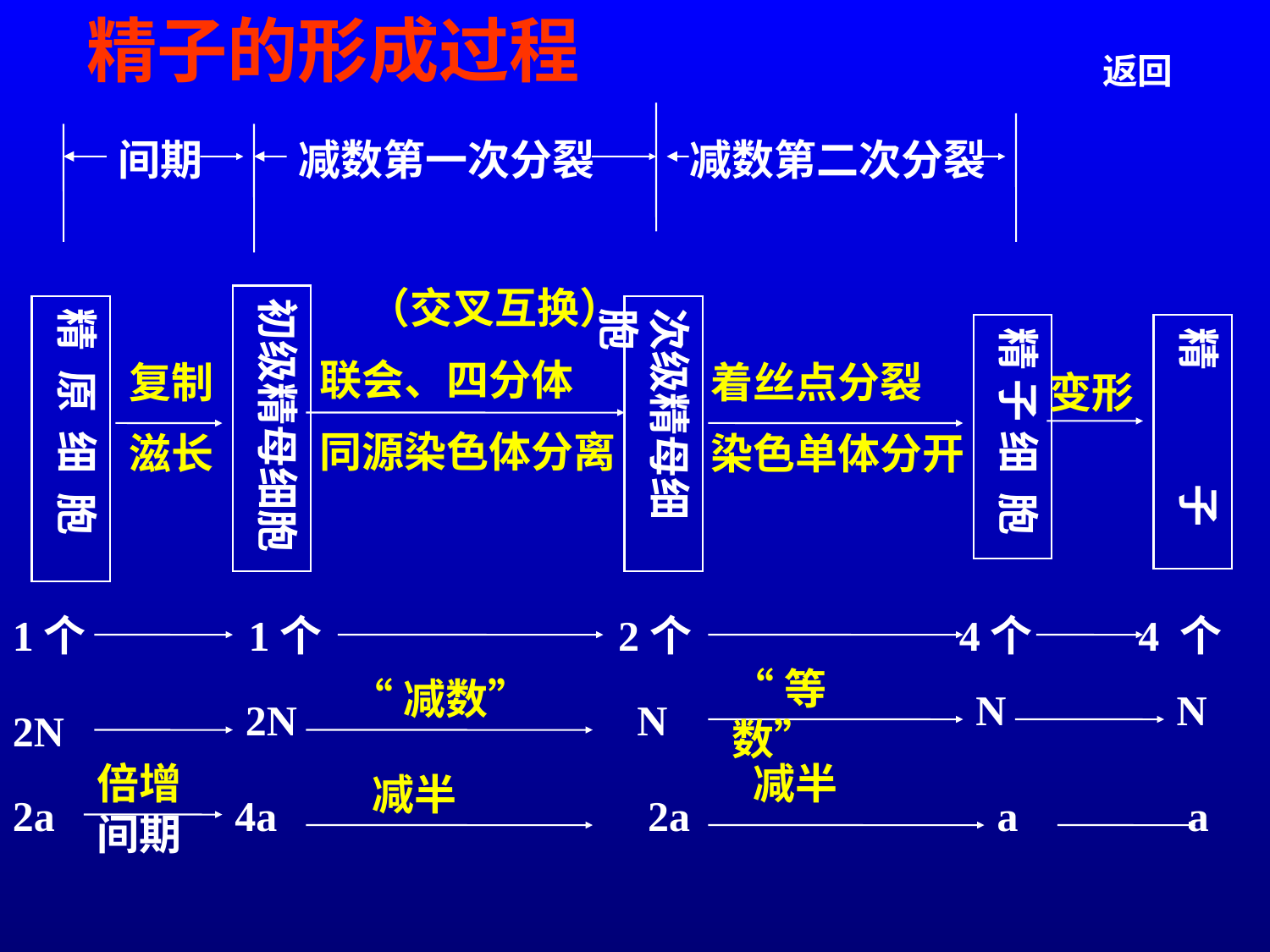

精子的形成过程

返回

间期
减数第一次分裂
减数第二次分裂

    （交叉互换）
联会、四分体
同源染色体分离
初级精母细胞
精  原  细  胞
次级精母细胞
精 子 细  胞
精            子
复制
滋长
着丝点分裂
染色单体分开
变形

1个                1个                              2个                           4个          4 个

“等数”
“减数”
N
N
2N
N
2N

倍增间期
减半
减半
2a                 4a                                   2a                             a                a